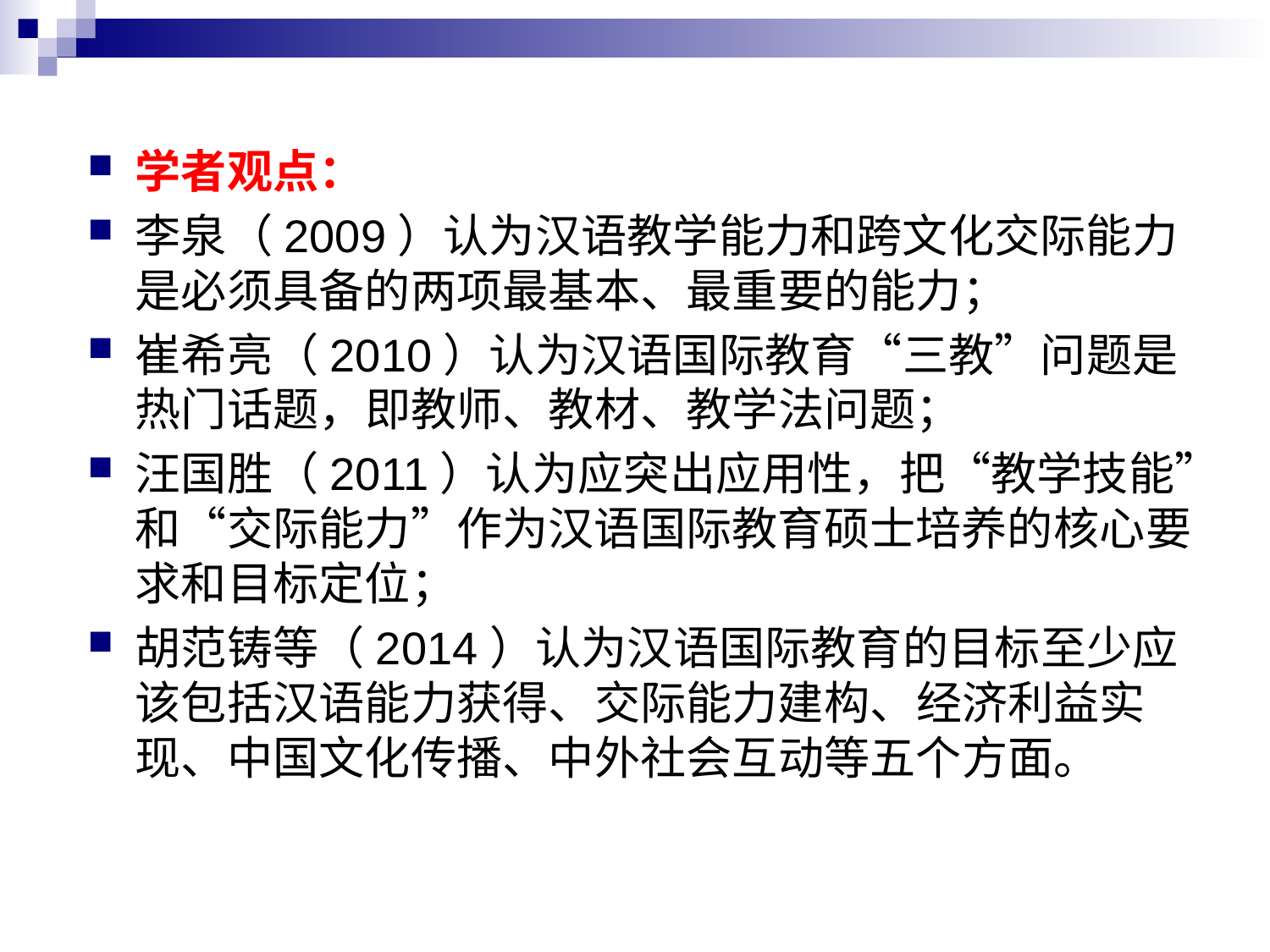

学者观点：
李泉（2009）认为汉语教学能力和跨文化交际能力是必须具备的两项最基本、最重要的能力；
崔希亮（2010）认为汉语国际教育“三教”问题是热门话题，即教师、教材、教学法问题；
汪国胜（2011）认为应突出应用性，把“教学技能”和“交际能力”作为汉语国际教育硕士培养的核心要求和目标定位；
胡范铸等（2014）认为汉语国际教育的目标至少应该包括汉语能力获得、交际能力建构、经济利益实现、中国文化传播、中外社会互动等五个方面。